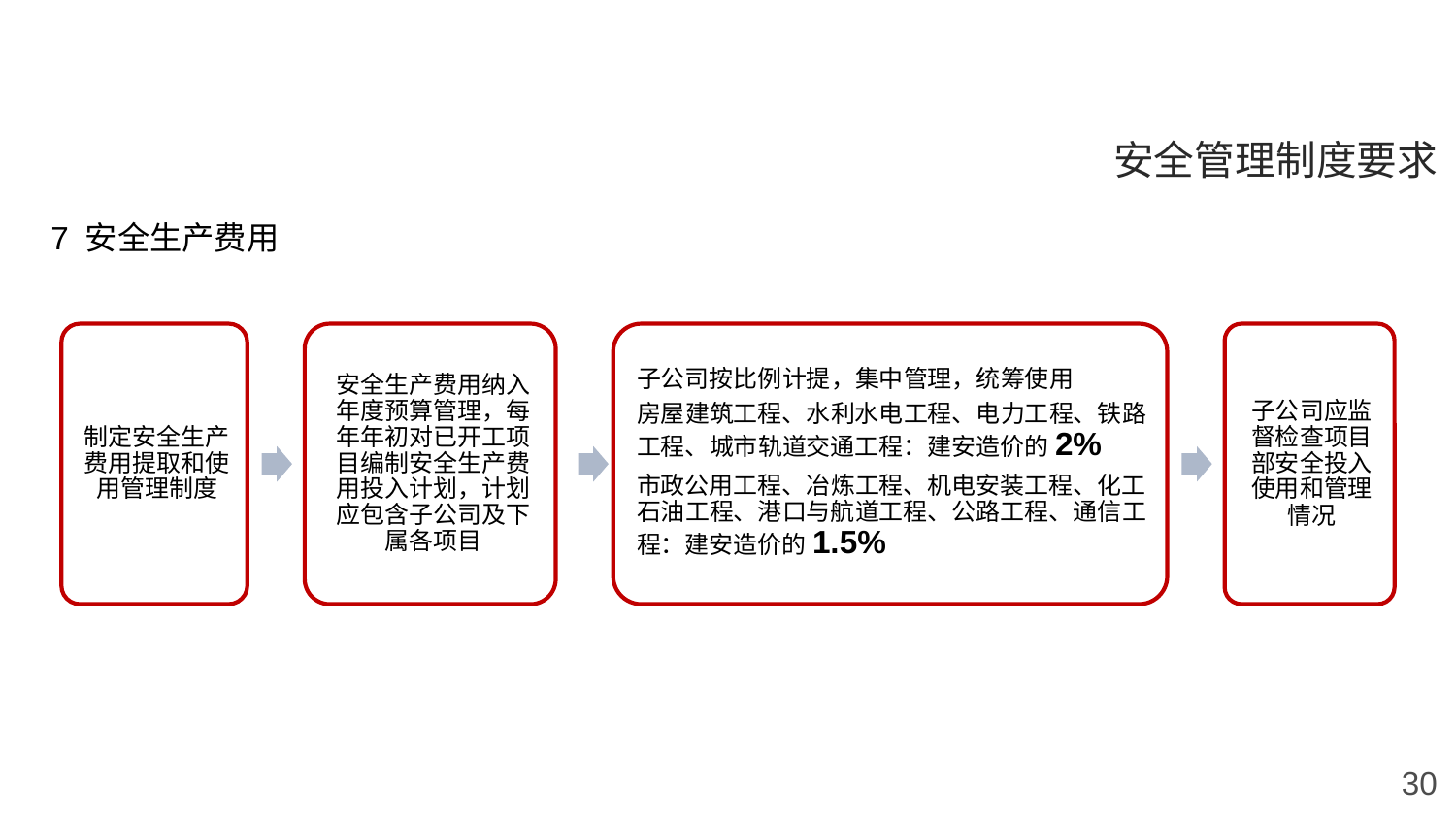

安全管理制度要求
7 安全生产费用
制定安全生产费用提取和使用管理制度

安全生产费用纳入年度预算管理，每年年初对已开工项目编制安全生产费用投入计划，计划应包含子公司及下属各项目

子公司按比例计提，集中管理，统筹使用
房屋建筑工程、水利水电工程、电力工程、铁路工程、城市轨道交通工程：建安造价的2%
市政公用工程、冶炼工程、机电安装工程、化工石油工程、港口与航道工程、公路工程、通信工程：建安造价的1.5%

子公司应监督检查项目部安全投入使用和管理情况